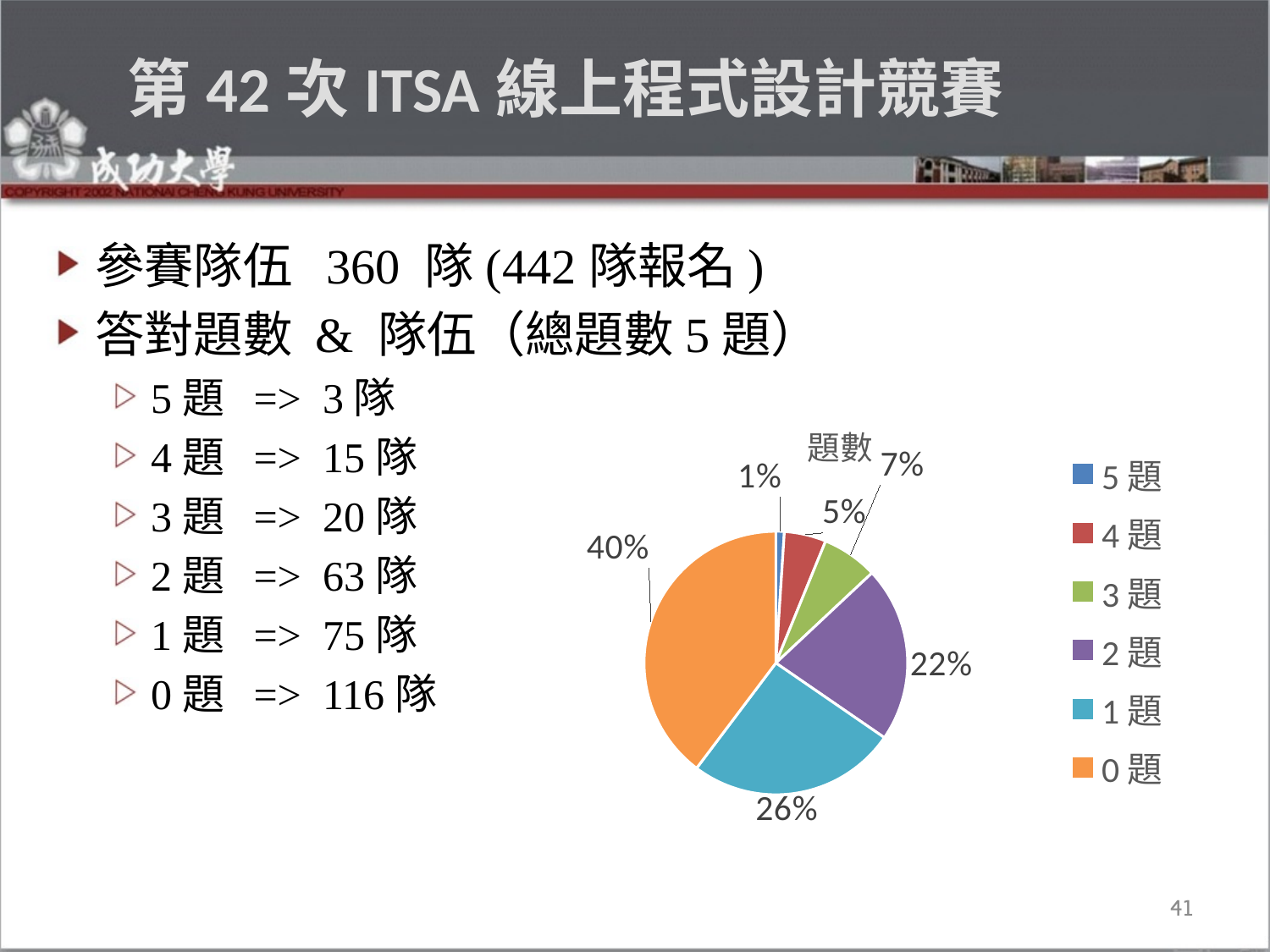

第42次ITSA線上程式設計競賽
參賽隊伍  360 隊(442隊報名)
答對題數 & 隊伍（總題數5題）
5題  =>  3隊
4題  =>  15隊
3題  =>  20隊
2題  =>  63隊
1題  =>  75隊
0題  =>  116隊

### Chart:

| Category | 題數 |
|---|---|
| 5題 | 3.0 |
| 4題 | 15.0 |
| 3題 | 20.0 |
| 2題 | 63.0 |
| 1題 | 75.0 |
| 0題 | 116.0 |
41